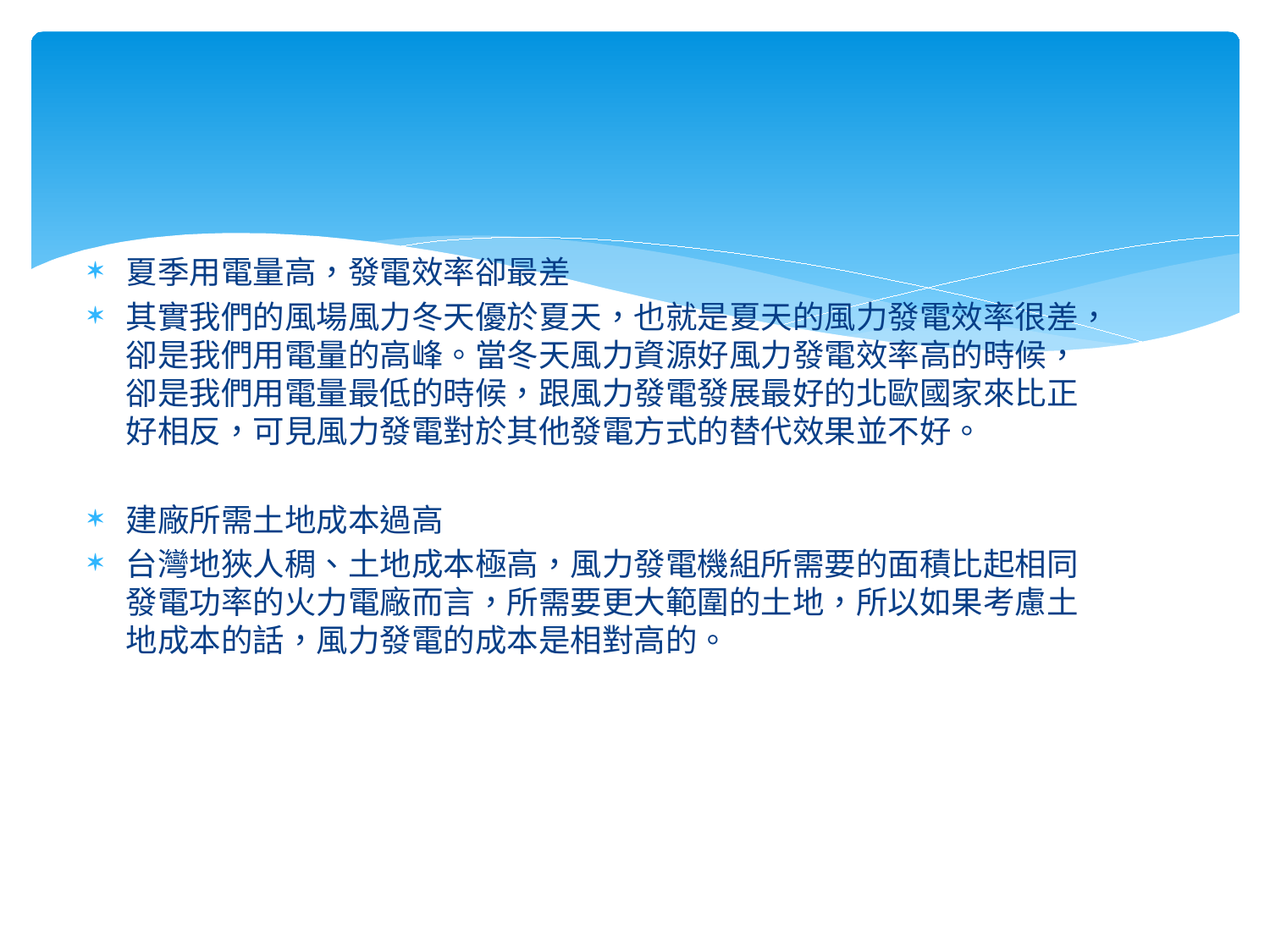

#
夏季用電量高，發電效率卻最差
其實我們的風場風力冬天優於夏天，也就是夏天的風力發電效率很差，卻是我們用電量的高峰。當冬天風力資源好風力發電效率高的時候，卻是我們用電量最低的時候，跟風力發電發展最好的北歐國家來比正好相反，可見風力發電對於其他發電方式的替代效果並不好。

建廠所需土地成本過高
台灣地狹人稠、土地成本極高，風力發電機組所需要的面積比起相同發電功率的火力電廠而言，所需要更大範圍的土地，所以如果考慮土地成本的話，風力發電的成本是相對高的。